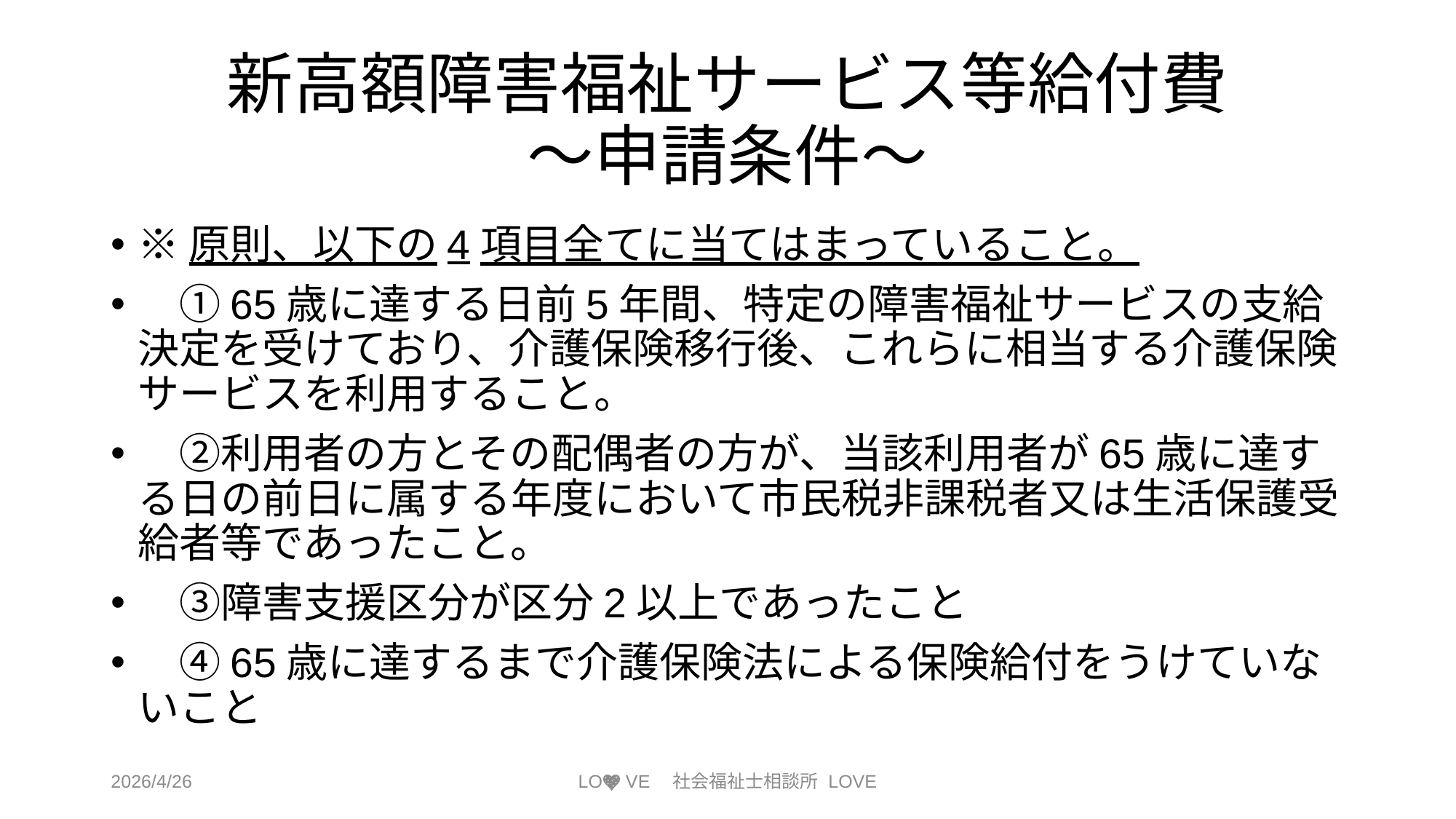

# 新高額障害福祉サービス等給付費 ～申請条件～
※原則、以下の4項目全てに当てはまっていること。
　①65歳に達する日前5年間、特定の障害福祉サービスの支給決定を受けており、介護保険移行後、これらに相当する介護保険サービスを利用すること。
　②利用者の方とその配偶者の方が、当該利用者が65歳に達する日の前日に属する年度において市民税非課税者又は生活保護受給者等であったこと。
　③障害支援区分が区分2以上であったこと
　④65歳に達するまで介護保険法による保険給付をうけていないこと
2026/4/26
LO💖 VE　社会福祉士相談所 LOVE